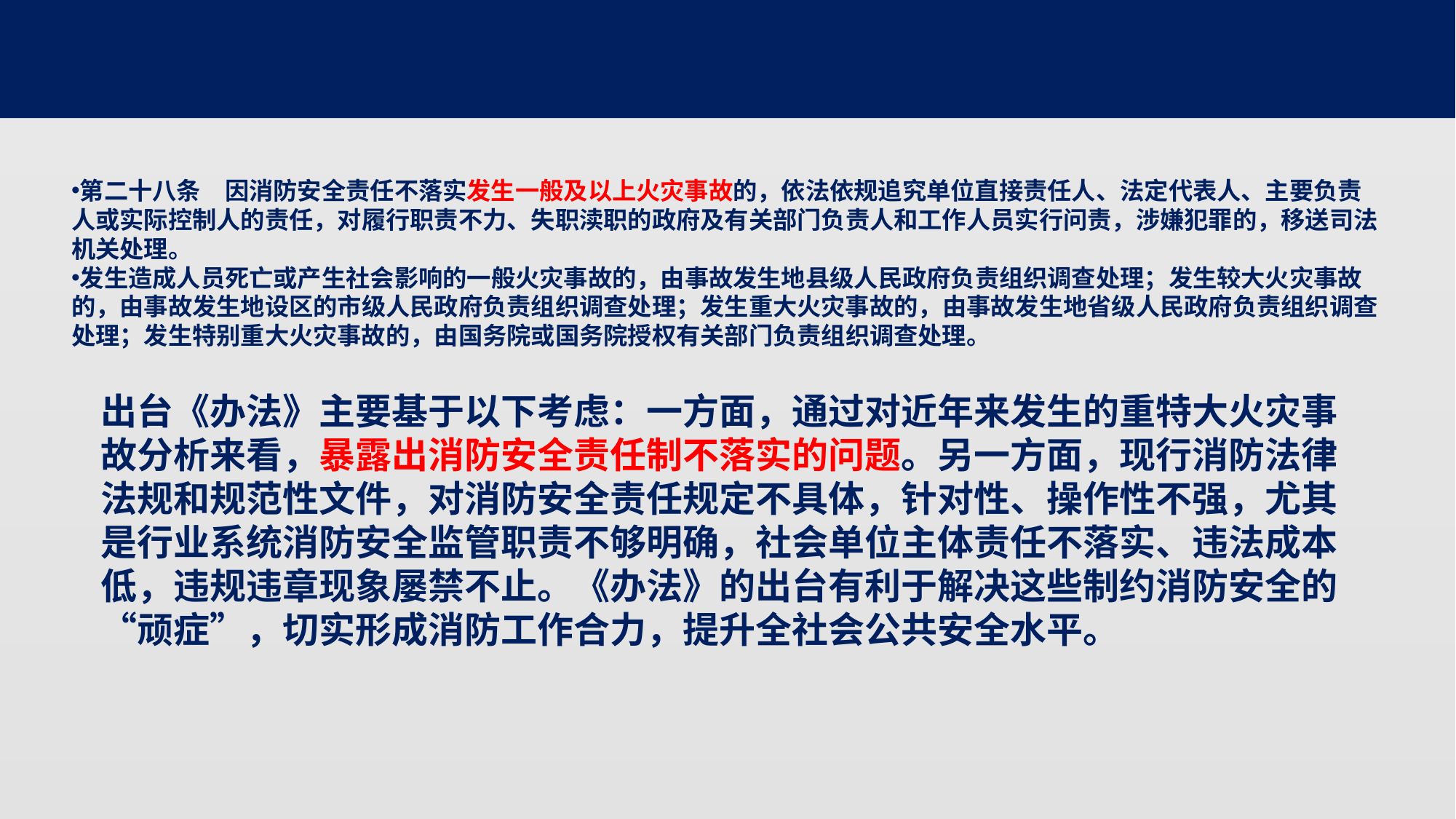

#
第二十八条　因消防安全责任不落实发生一般及以上火灾事故的，依法依规追究单位直接责任人、法定代表人、主要负责人或实际控制人的责任，对履行职责不力、失职渎职的政府及有关部门负责人和工作人员实行问责，涉嫌犯罪的，移送司法机关处理。
发生造成人员死亡或产生社会影响的一般火灾事故的，由事故发生地县级人民政府负责组织调查处理；发生较大火灾事故的，由事故发生地设区的市级人民政府负责组织调查处理；发生重大火灾事故的，由事故发生地省级人民政府负责组织调查处理；发生特别重大火灾事故的，由国务院或国务院授权有关部门负责组织调查处理。
出台《办法》主要基于以下考虑：一方面，通过对近年来发生的重特大火灾事故分析来看，暴露出消防安全责任制不落实的问题。另一方面，现行消防法律法规和规范性文件，对消防安全责任规定不具体，针对性、操作性不强，尤其是行业系统消防安全监管职责不够明确，社会单位主体责任不落实、违法成本低，违规违章现象屡禁不止。《办法》的出台有利于解决这些制约消防安全的“顽症”，切实形成消防工作合力，提升全社会公共安全水平。